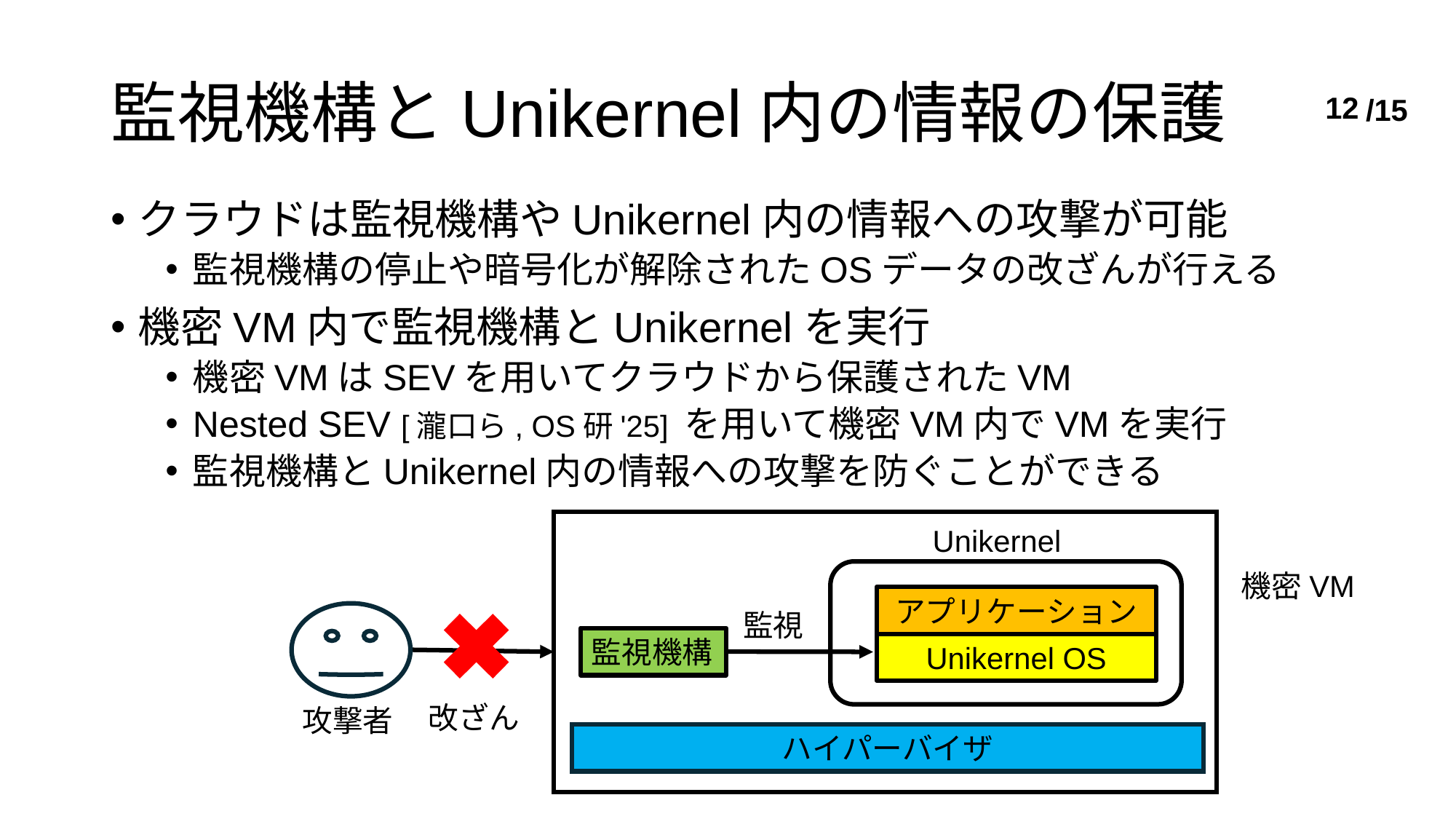

# 監視機構とUnikernel内の情報の保護
12
クラウドは監視機構やUnikernel内の情報への攻撃が可能
監視機構の停止や暗号化が解除されたOSデータの改ざんが行える
機密VM内で監視機構とUnikernelを実行
機密VMはSEVを用いてクラウドから保護されたVM
Nested SEV [瀧口ら, OS研'25] を用いて機密VM内でVMを実行
監視機構とUnikernel内の情報への攻撃を防ぐことができる

Unikernel

機密VM
アプリケーション

監視

監視機構
Unikernel OS
改ざん
攻撃者
ハイパーバイザ